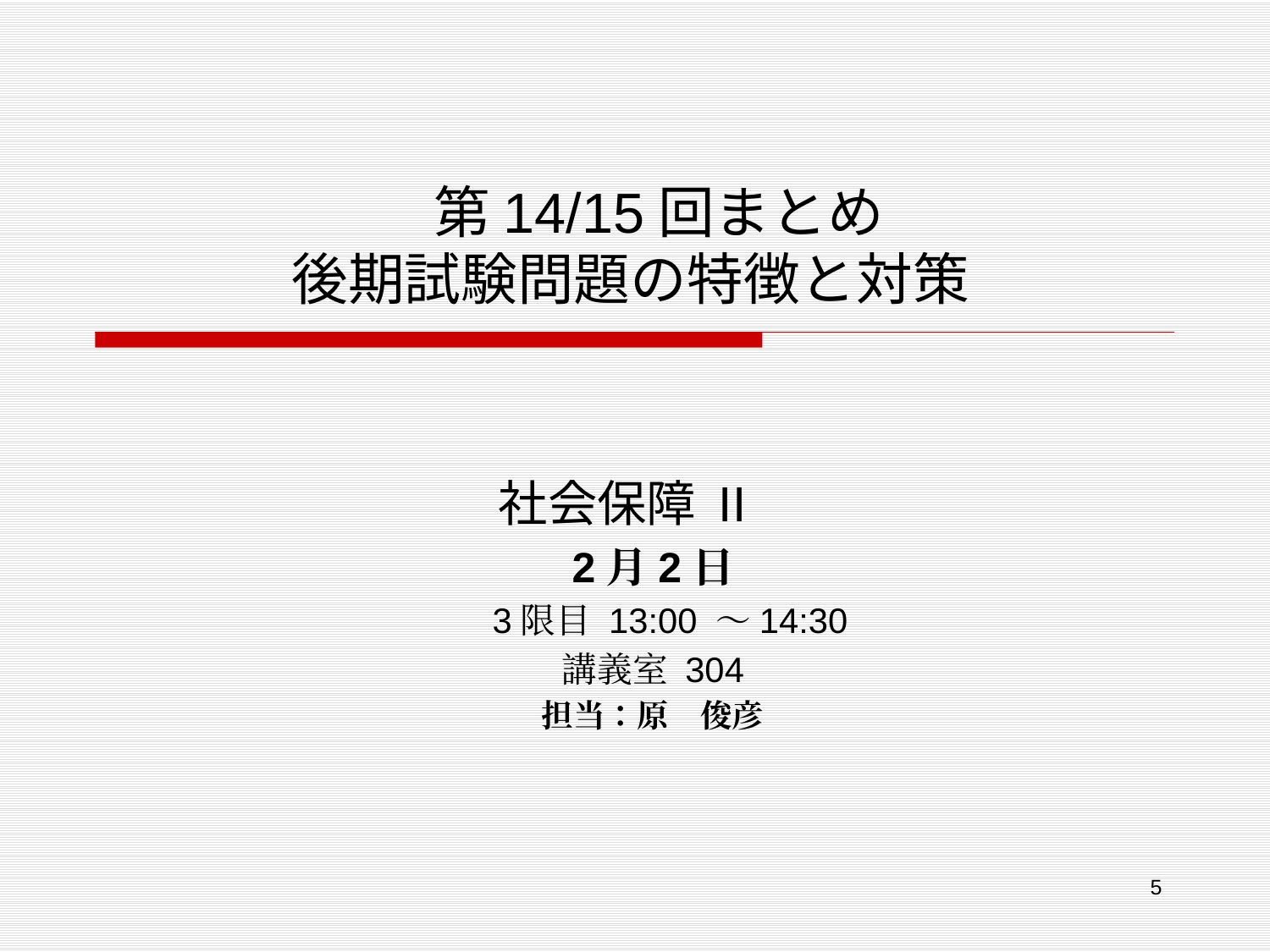

# 第14/15回まとめ 後期試験問題の特徴と対策
社会保障 II
2月2日
　3限目 13:00 ～14:30
講義室 304
担当：原　俊彦

5